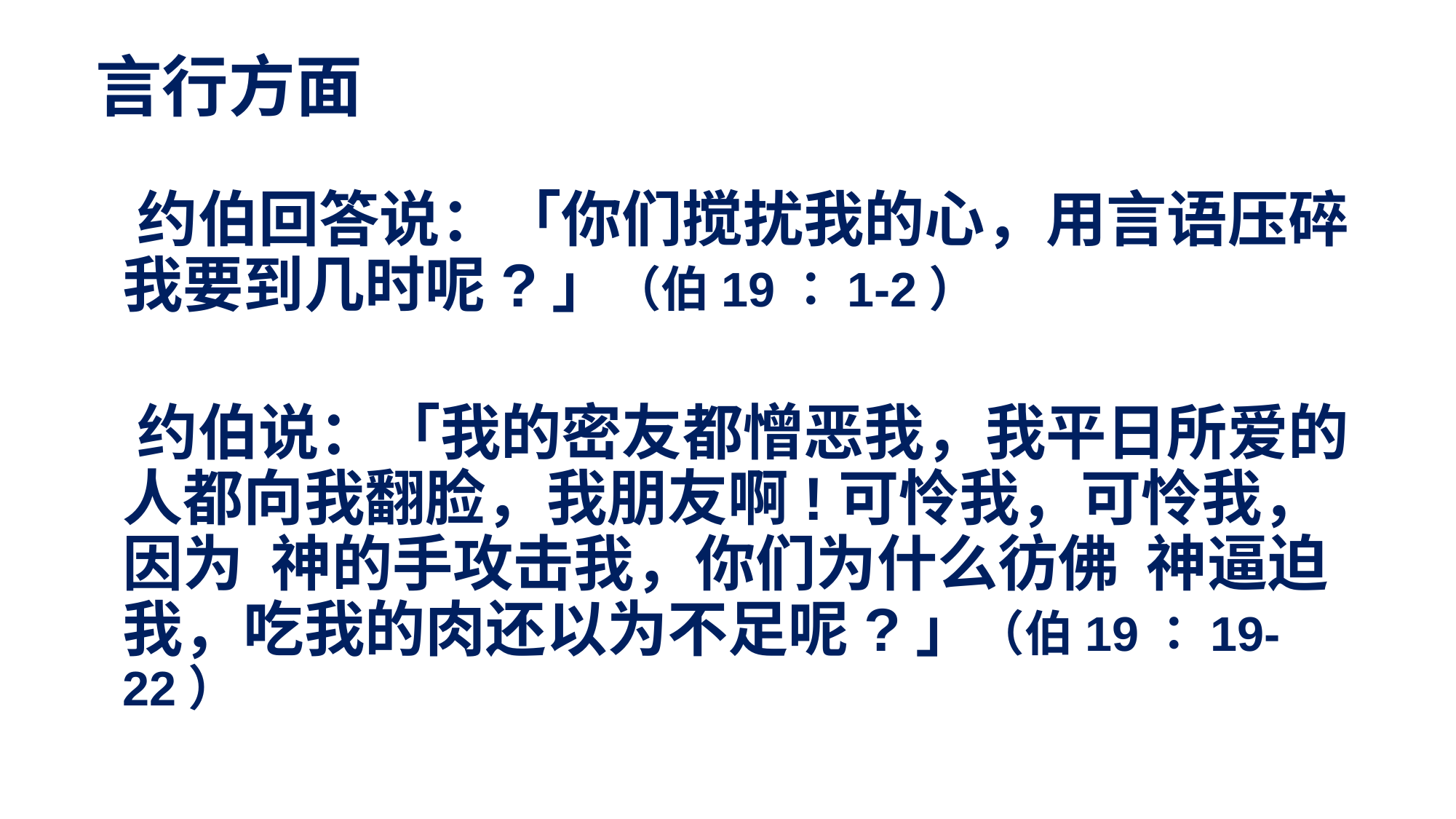

# 言行方面
  约伯回答说：「你们搅扰我的心，用言语压碎我要到几时呢?」（伯19：1-2）

  约伯说：「我的密友都憎恶我，我平日所爱的人都向我翻脸，我朋友啊!可怜我，可怜我，因为  神的手攻击我，你们为什么彷佛  神逼迫我，吃我的肉还以为不足呢?」（伯19：19-22）